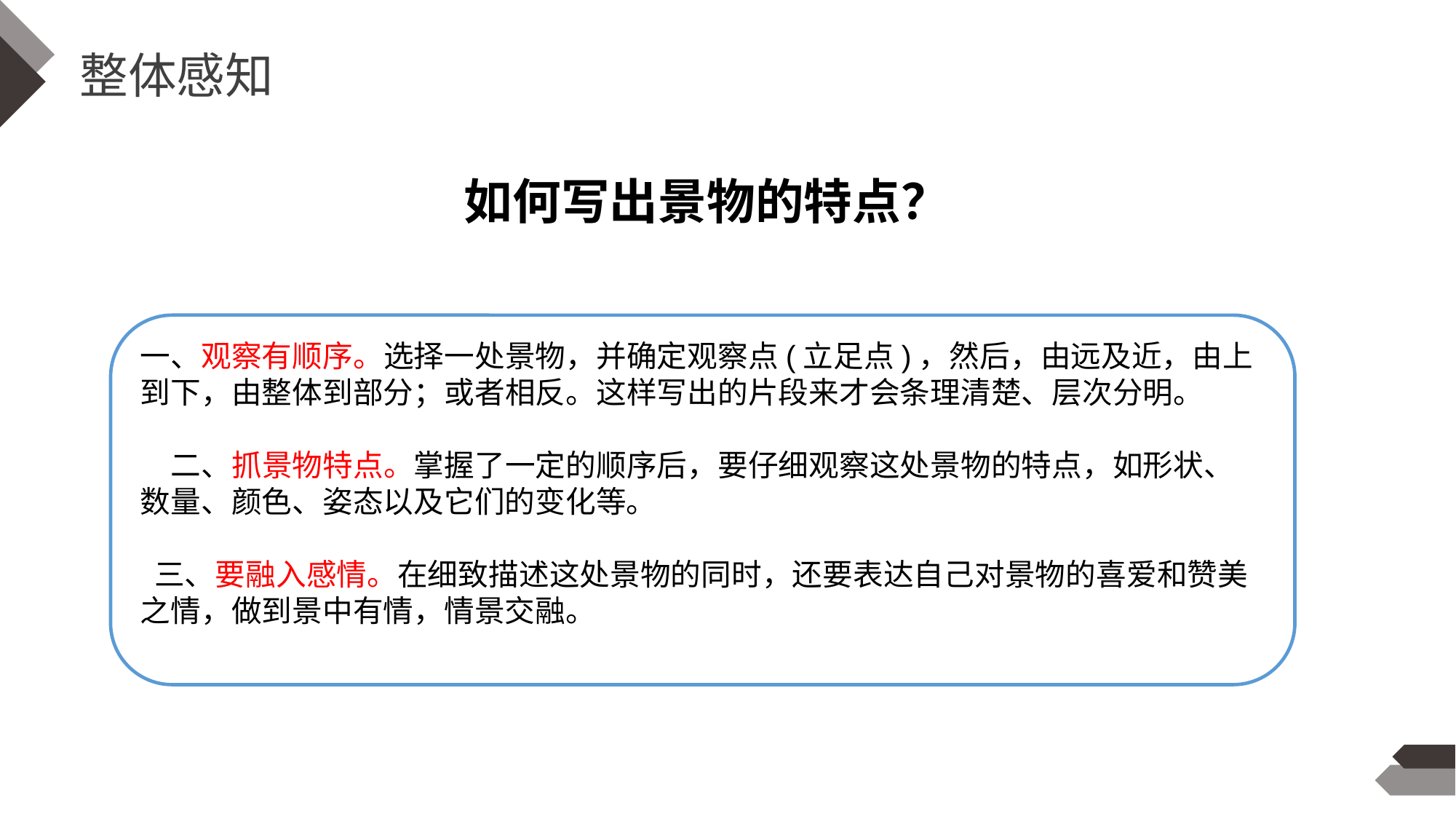

整体感知
如何写出景物的特点？

一、观察有顺序。选择一处景物，并确定观察点(立足点)，然后，由远及近，由上到下，由整体到部分；或者相反。这样写出的片段来才会条理清楚、层次分明。

　二、抓景物特点。掌握了一定的顺序后，要仔细观察这处景物的特点，如形状、数量、颜色、姿态以及它们的变化等。

 三、要融入感情。在细致描述这处景物的同时，还要表达自己对景物的喜爱和赞美之情，做到景中有情，情景交融。